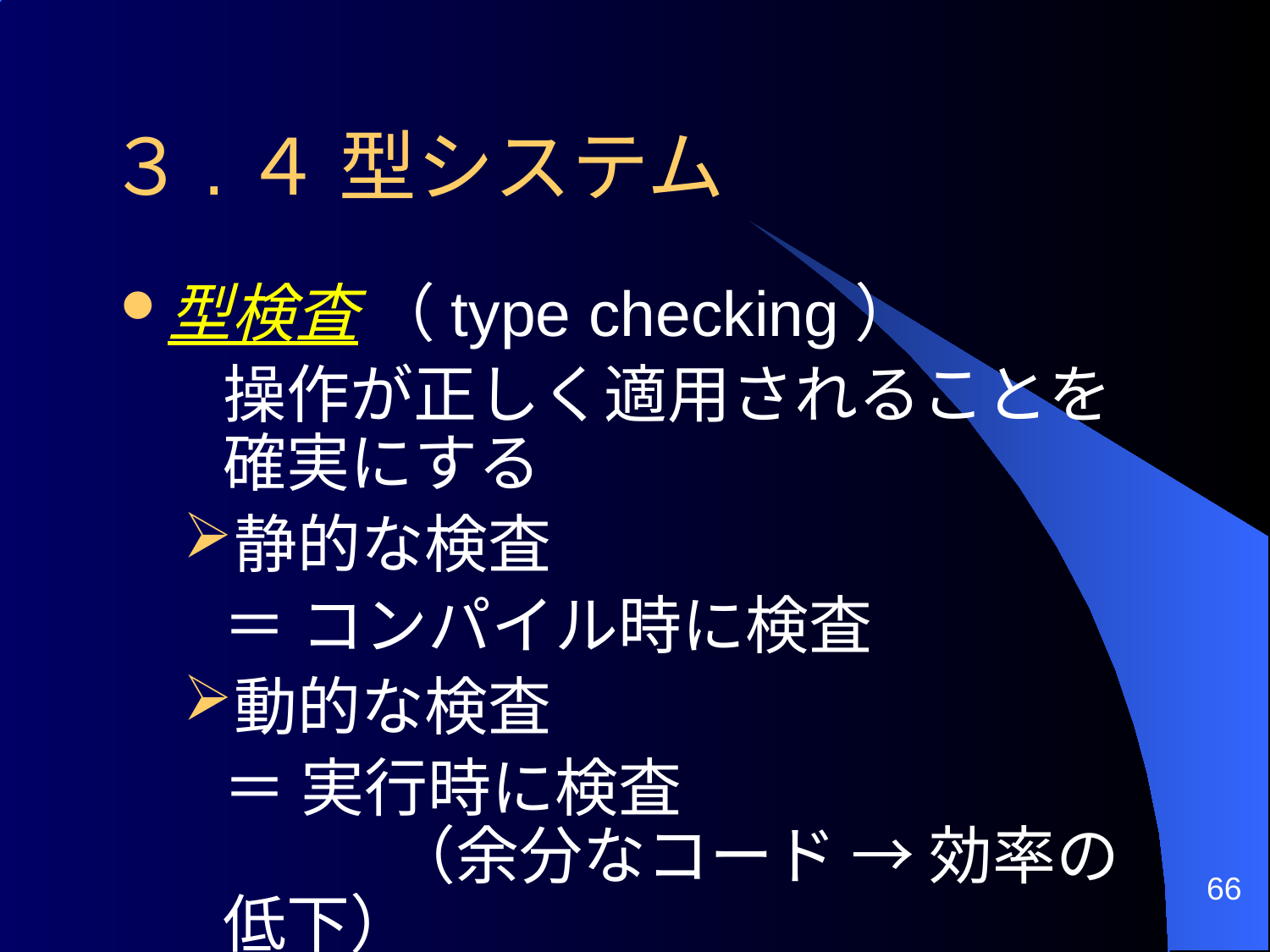

# ３.４ 型システム
型検査 （type checking）
	操作が正しく適用されることを確実にする
静的な検査
	＝ コンパイル時に検査
動的な検査
	＝ 実行時に検査
	   （余分なコード → 効率の低下）
66